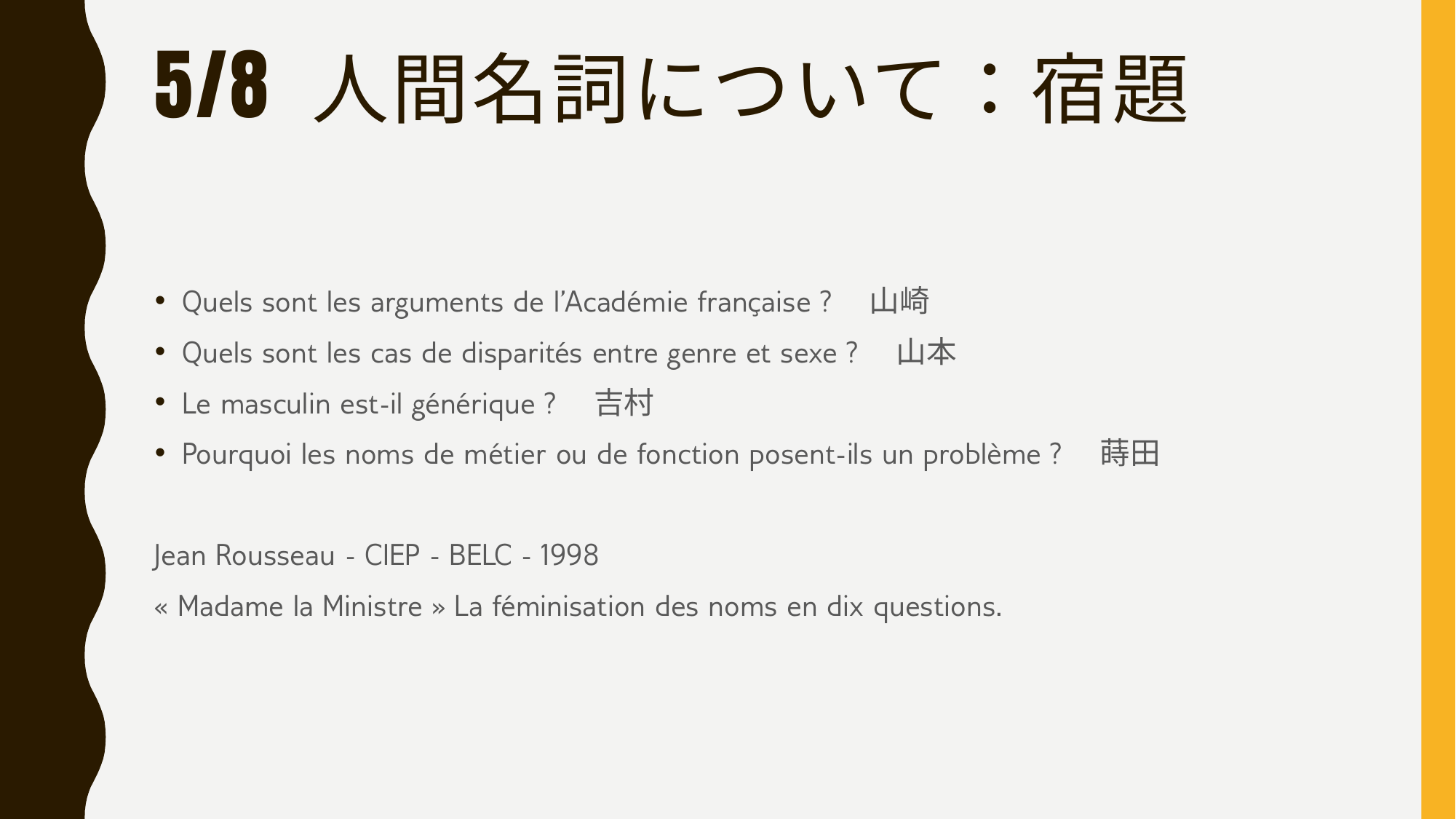

# 5/8 人間名詞について：宿題
Quels sont les arguments de l’Académie française ?　山崎
Quels sont les cas de disparités entre genre et sexe ?　山本
Le masculin est-il générique ?　吉村
Pourquoi les noms de métier ou de fonction posent-ils un problème ?　蒔田

Jean Rousseau - CIEP - BELC - 1998
« Madame la Ministre » La féminisation des noms en dix questions.